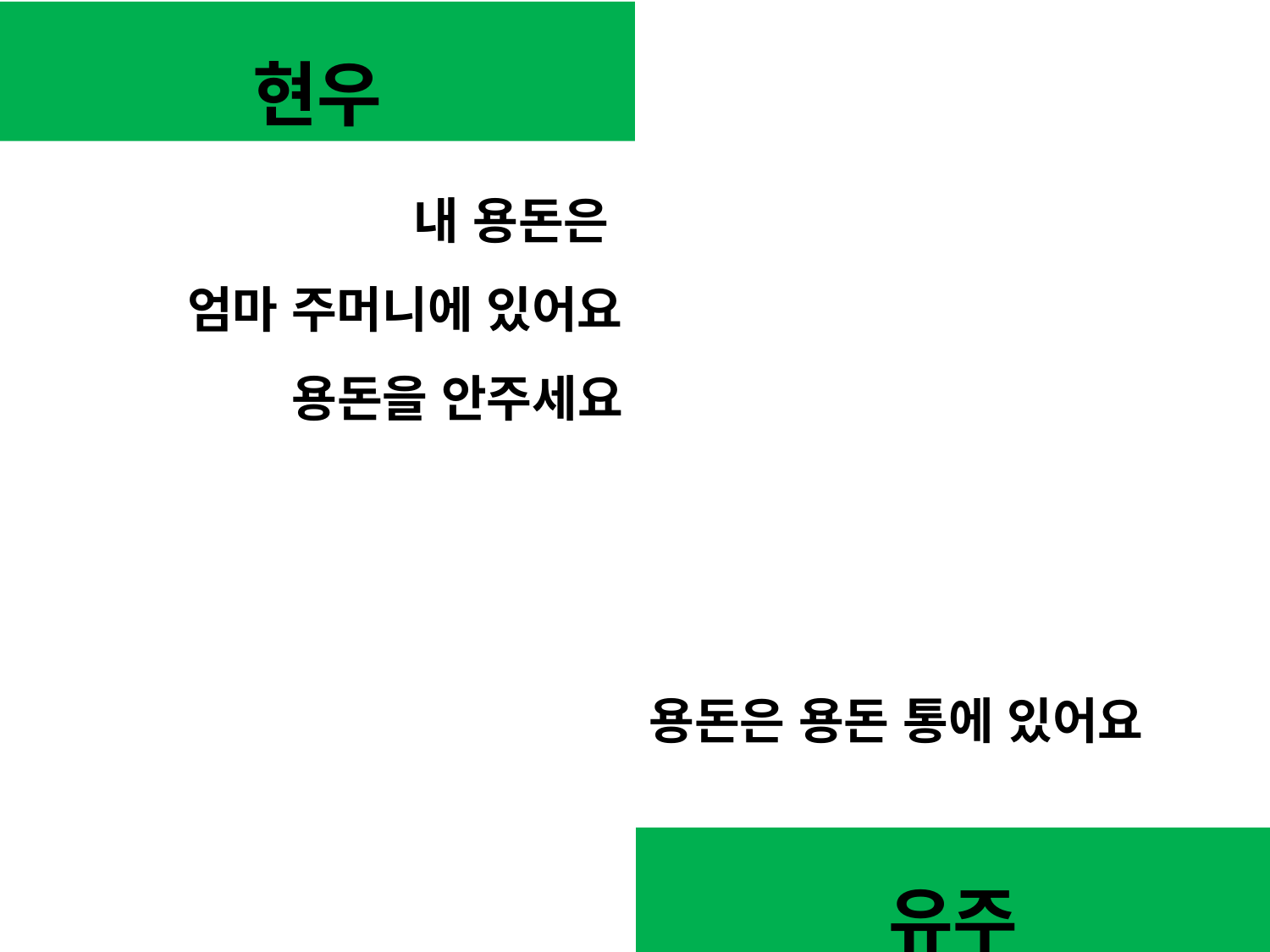

현우
내 용돈은
엄마 주머니에 있어요
용돈을 안주세요
용돈은 용돈 통에 있어요
유주